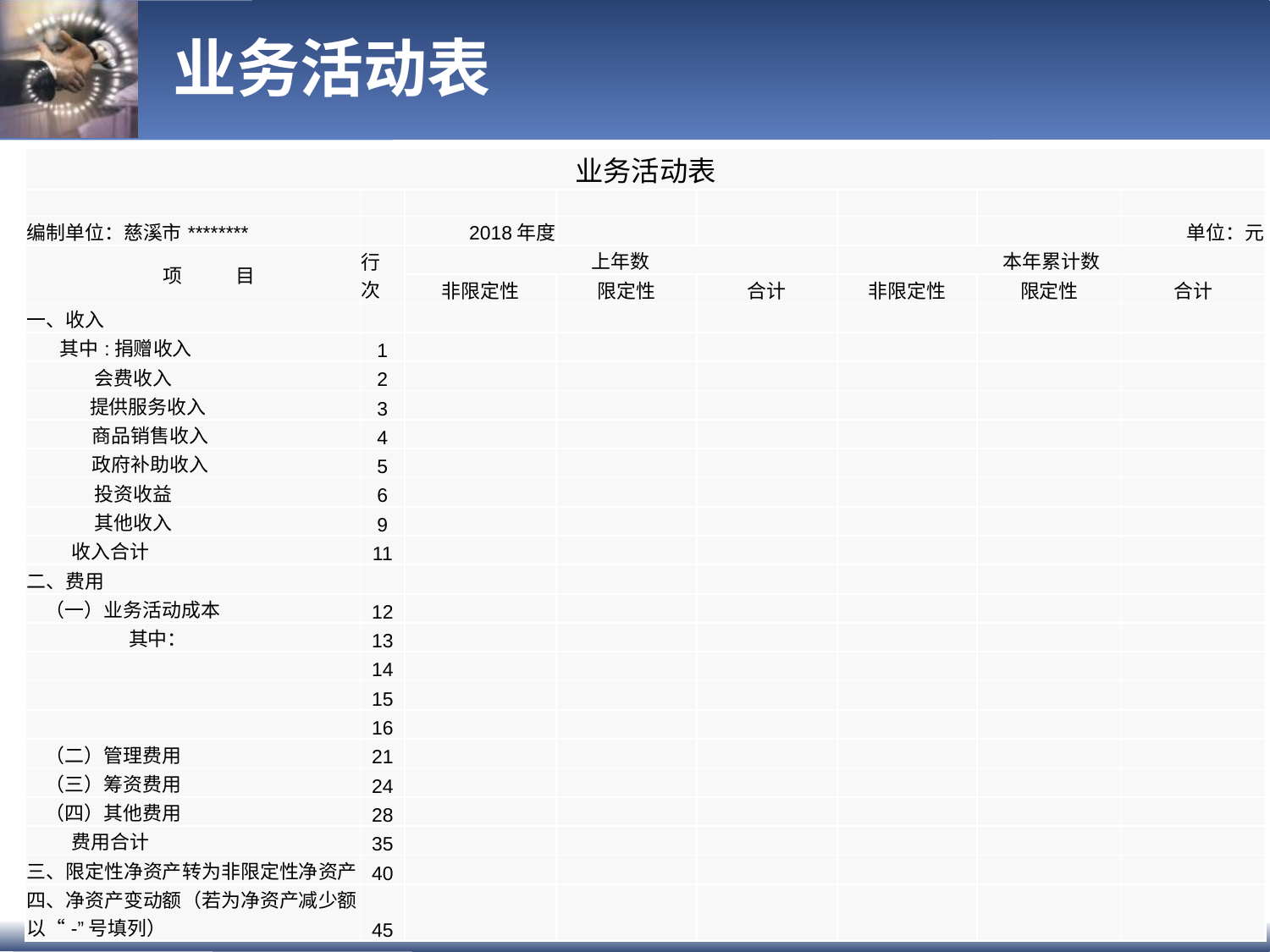

# 业务活动表
| 业务活动表 |  |  |  |  |  |  |  |
| --- | --- | --- | --- | --- | --- | --- | --- |
|  |  |  |  |  |  |  |  |
| 编制单位：慈溪市\*\*\*\*\*\*\*\* |  | 2018年度 |  |  |  |  | 单位：元 |
| 项 目 | 行 次 | 上年数 |  |  | 本年累计数 |  |  |
|  |  | 非限定性 | 限定性 | 合计 | 非限定性 | 限定性 | 合计 |
| 一、收入 |  |  |  |  |  |  |  |
| 其中:捐赠收入 | 1 |  |  |  |  |  |  |
| 会费收入 | 2 |  |  |  |  |  |  |
| 提供服务收入 | 3 |  |  |  |  |  |  |
| 商品销售收入 | 4 |  |  |  |  |  |  |
| 政府补助收入 | 5 |  |  |  |  |  |  |
| 投资收益 | 6 |  |  |  |  |  |  |
| 其他收入 | 9 |  |  |  |  |  |  |
| 收入合计 | 11 |  |  |  |  |  |  |
| 二、费用 |  |  |  |  |  |  |  |
| （一）业务活动成本 | 12 |  |  |  |  |  |  |
| 其中： | 13 |  |  |  |  |  |  |
|  | 14 |  |  |  |  |  |  |
|  | 15 |  |  |  |  |  |  |
|  | 16 |  |  |  |  |  |  |
| （二）管理费用 | 21 |  |  |  |  |  |  |
| （三）筹资费用 | 24 |  |  |  |  |  |  |
| （四）其他费用 | 28 |  |  |  |  |  |  |
| 费用合计 | 35 |  |  |  |  |  |  |
| 三、限定性净资产转为非限定性净资产 | 40 |  |  |  |  |  |  |
| 四、净资产变动额（若为净资产减少额，以“-”号填列） | 45 |  |  |  |  |  |  |